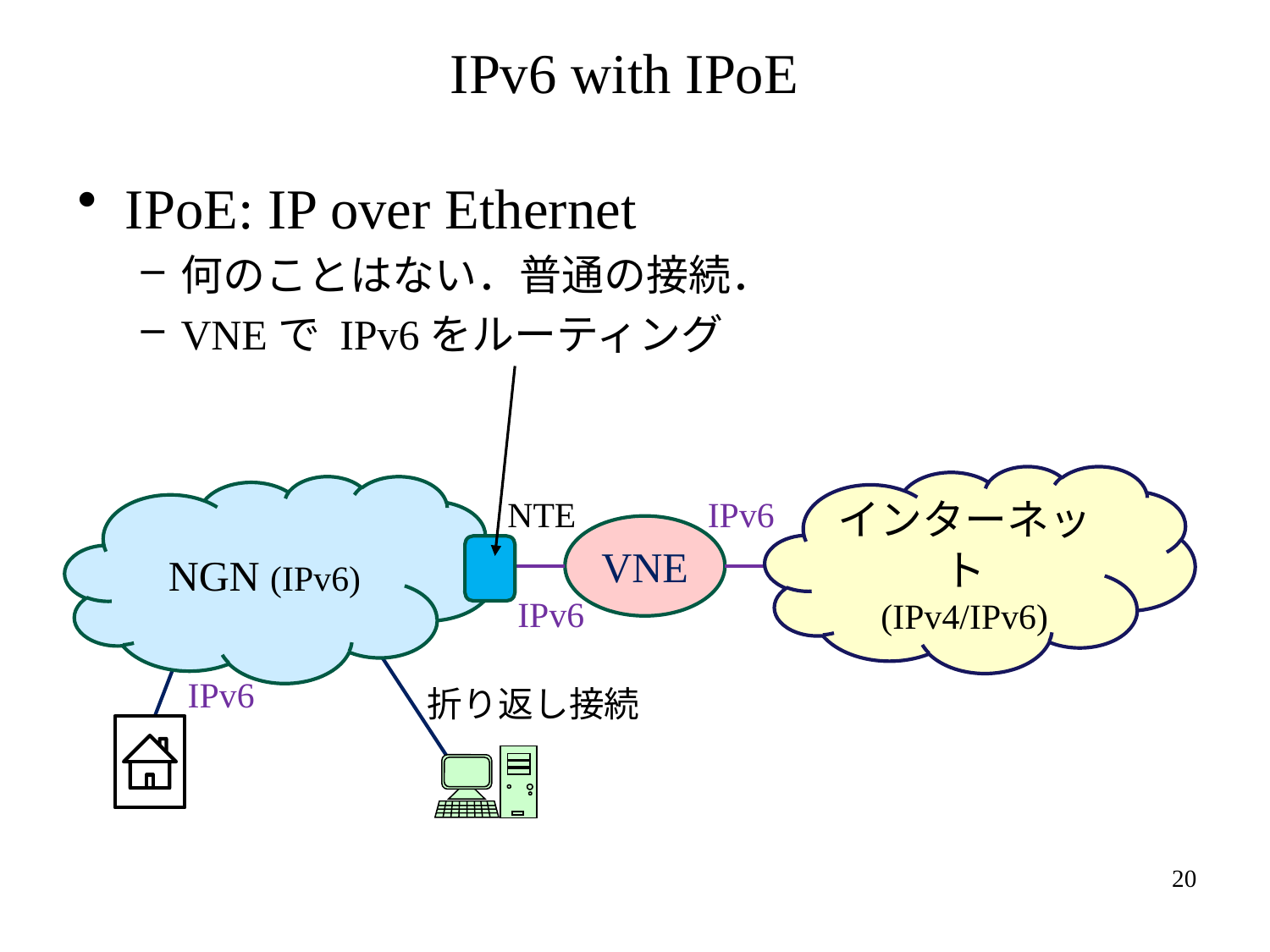

# IPv6 with IPoE
IPoE: IP over Ethernet
何のことはない．普通の接続．
VNEで IPv6をルーティング
インターネット
(IPv4/IPv6)
NGN (IPv6)
NTE
IPv6
VNE

IPv6
IPv6
折り返し接続

20